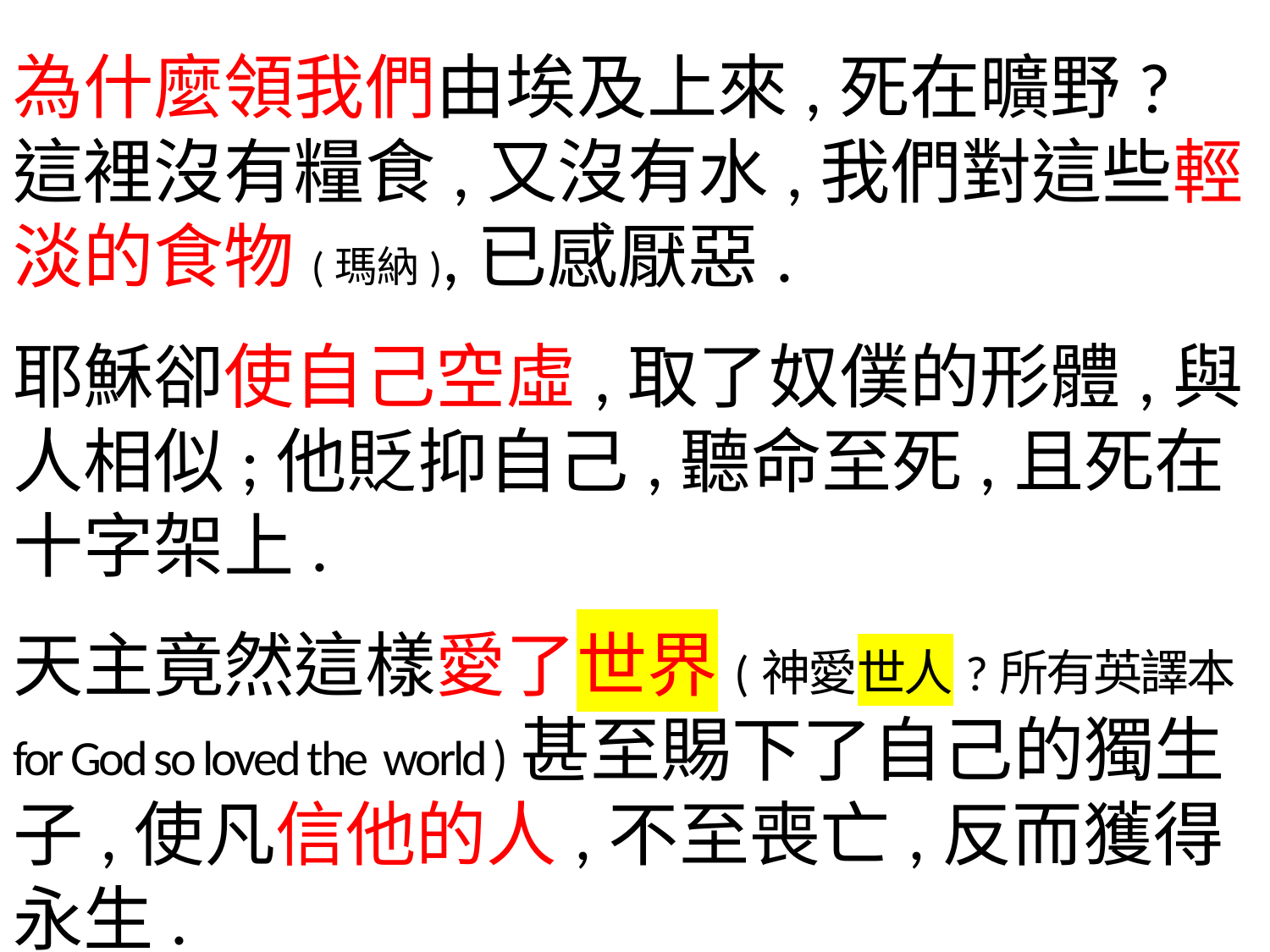

為什麼領我們由埃及上來,死在曠野?這裡沒有糧食,又沒有水,我們對這些輕淡的食物(瑪納),已感厭惡.
耶穌卻使自己空虛,取了奴僕的形體,與人相似;他貶抑自己,聽命至死,且死在十字架上.
天主竟然這樣愛了世界(神愛世人?所有英譯本for God so loved the  world )甚至賜下了自己的獨生子,使凡信他的人,不至喪亡,反而獲得永生.